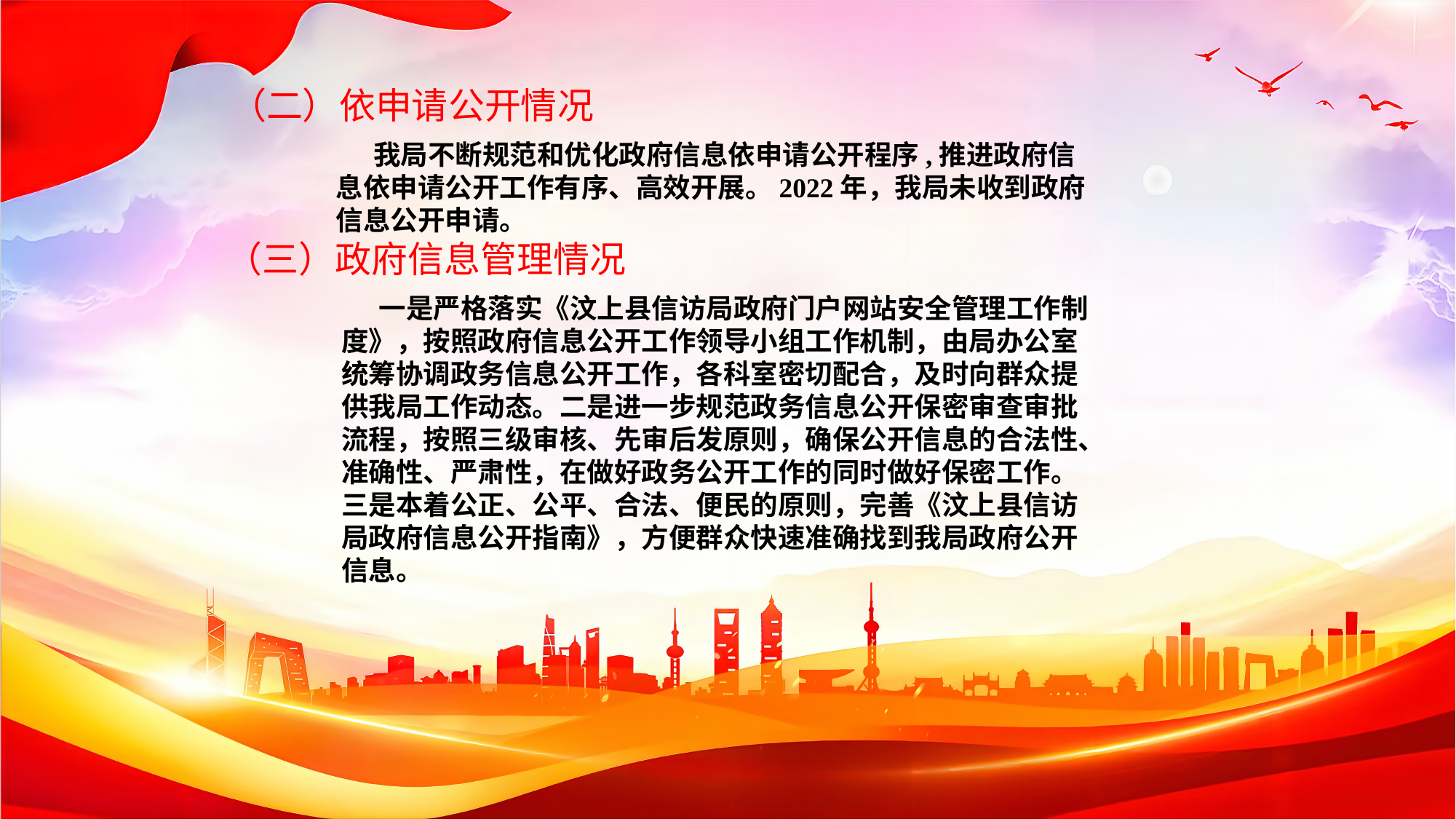

（二）依申请公开情况
     我局不断规范和优化政府信息依申请公开程序,推进政府信息依申请公开工作有序、高效开展。2022年，我局未收到政府信息公开申请。
（三）政府信息管理情况
     一是严格落实《汶上县信访局政府门户网站安全管理工作制度》，按照政府信息公开工作领导小组工作机制，由局办公室统筹协调政务信息公开工作，各科室密切配合，及时向群众提供我局工作动态。二是进一步规范政务信息公开保密审查审批流程，按照三级审核、先审后发原则，确保公开信息的合法性、准确性、严肃性，在做好政务公开工作的同时做好保密工作。三是本着公正、公平、合法、便民的原则，完善《汶上县信访局政府信息公开指南》，方便群众快速准确找到我局政府公开信息。